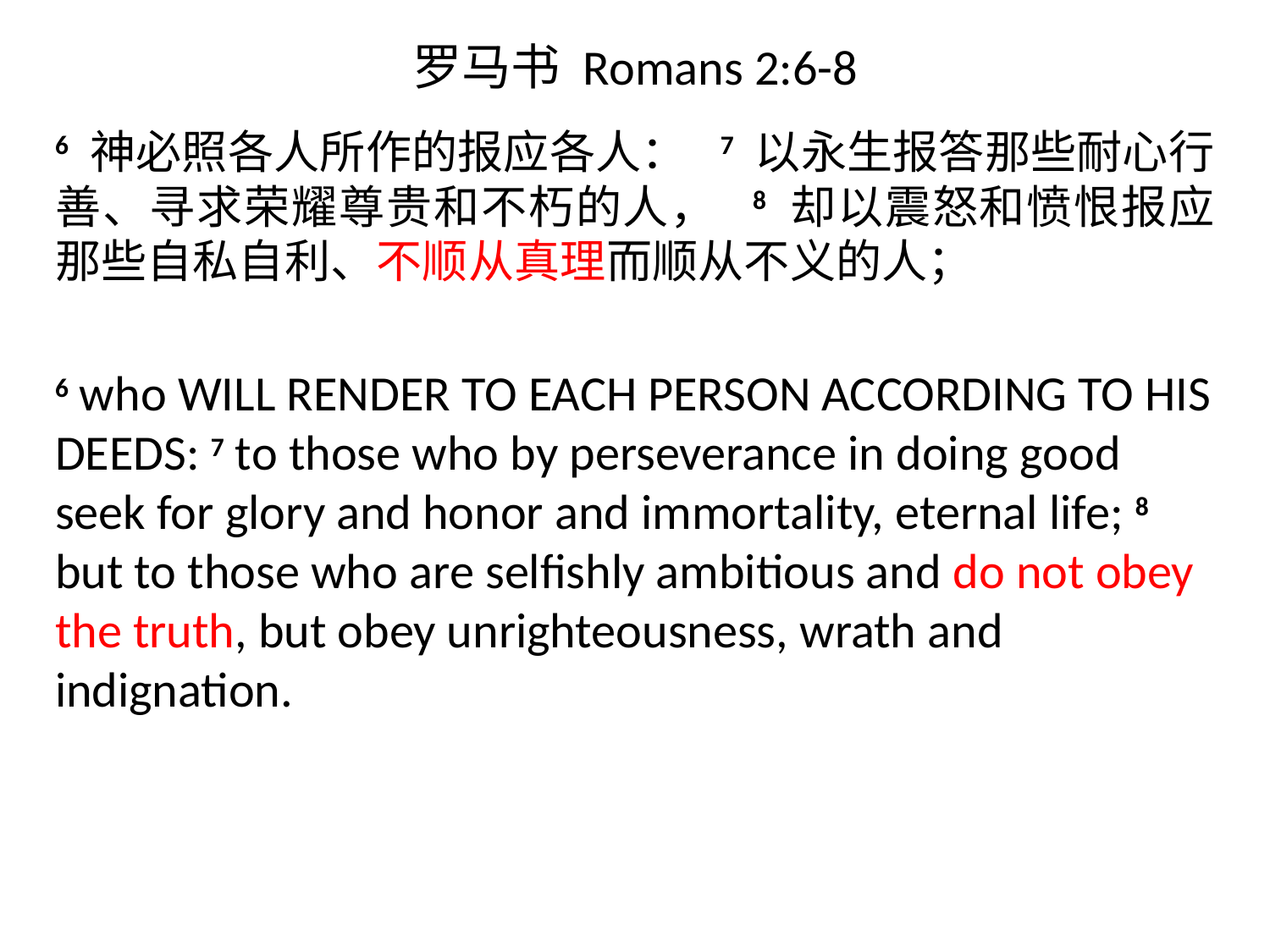

# 罗马书 Romans 2:6-8
6 神必照各人所作的报应各人：  7 以永生报答那些耐心行善、寻求荣耀尊贵和不朽的人，  8 却以震怒和愤恨报应那些自私自利、不顺从真理而顺从不义的人；

6 ​who WILL RENDER TO EACH PERSON ACCORDING TO HIS DEEDS: 7 ​to those who by perseverance in doing good seek for glory and honor and immortality, eternal life; 8 ​but to those who are selfishly ambitious and do not obey the truth, but obey unrighteousness, wrath and indignation.